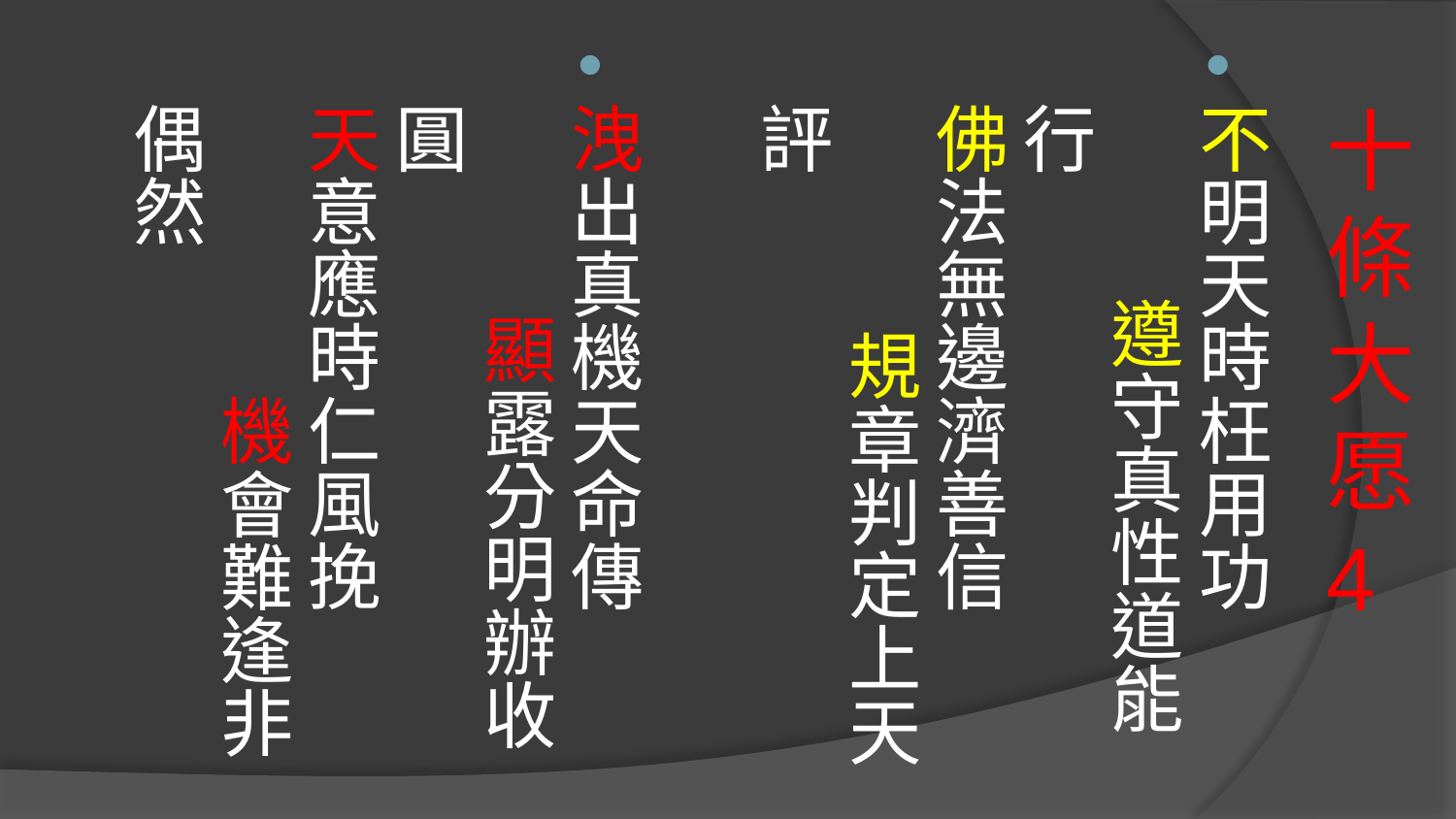

不明天時枉用功                      遵守真性道能行
佛法無邊濟善信                        規章判定上天評
洩出真機天命傳                       顯露分明辦收圓
天意應時仁風挽                            機會難逢非偶然
# 十條大愿 4